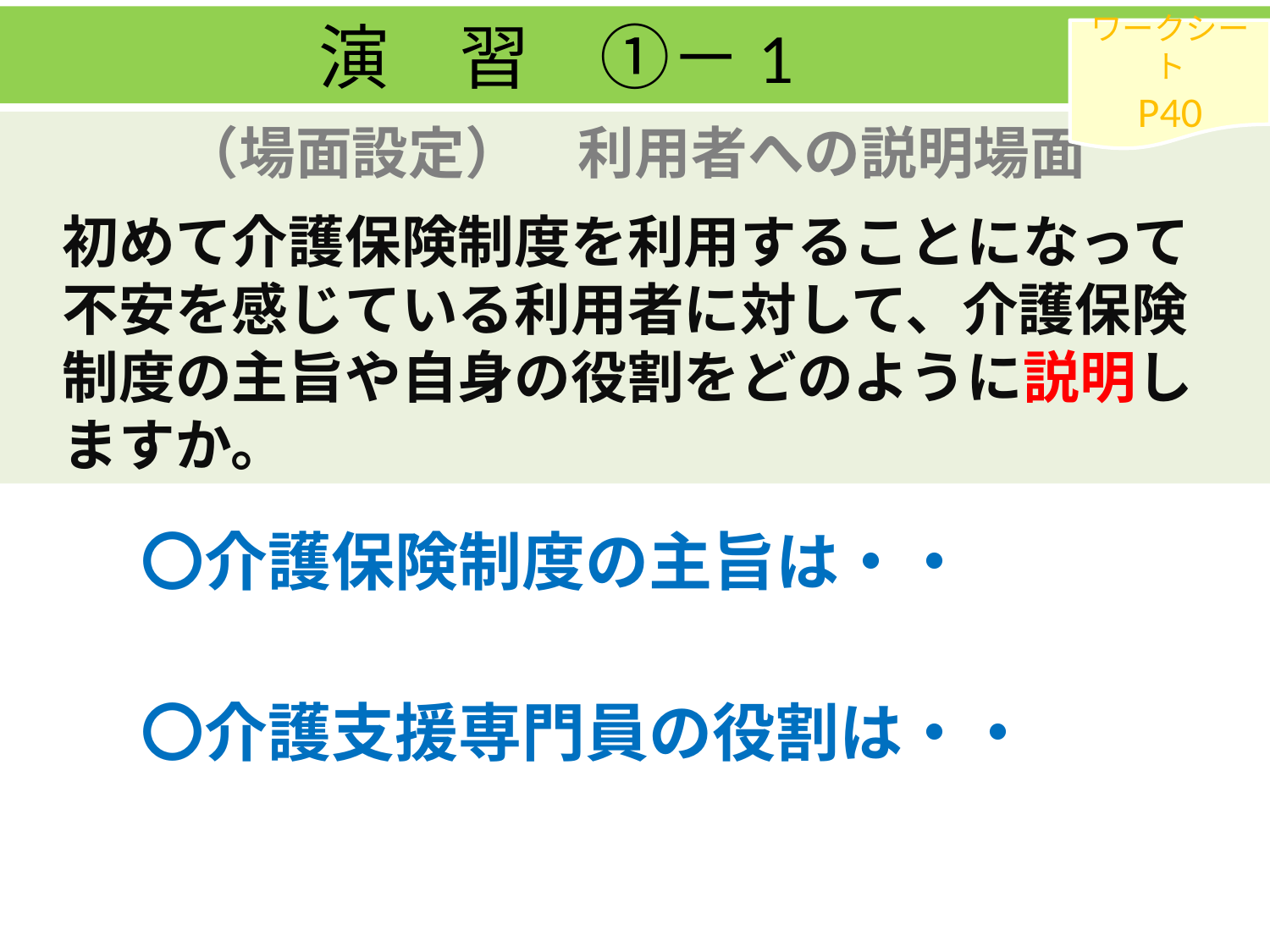

演　習　①－1
ワークシート
P40
（場面設定）　利用者への説明場面

初めて介護保険制度を利用することになって不安を感じている利用者に対して、介護保険制度の主旨や自身の役割をどのように説明しますか。

　〇介護保険制度の主旨は・・

　〇介護支援専門員の役割は・・